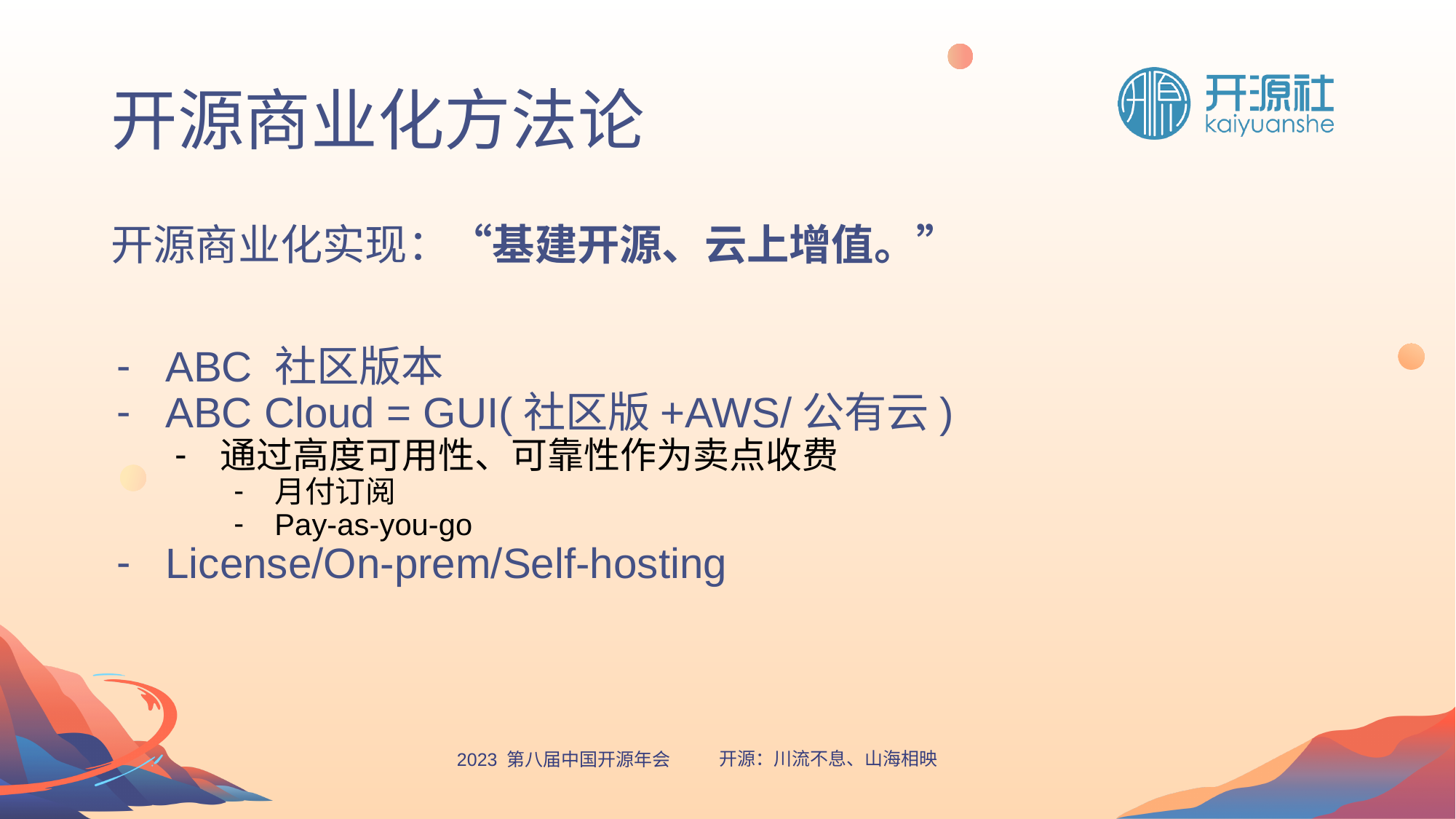

# 开源商业化方法论
开源商业化实现：“基建开源、云上增值。”

ABC 社区版本
ABC Cloud = GUI(社区版+AWS/公有云)
通过高度可用性、可靠性作为卖点收费
月付订阅
Pay-as-you-go
License/On-prem/Self-hosting